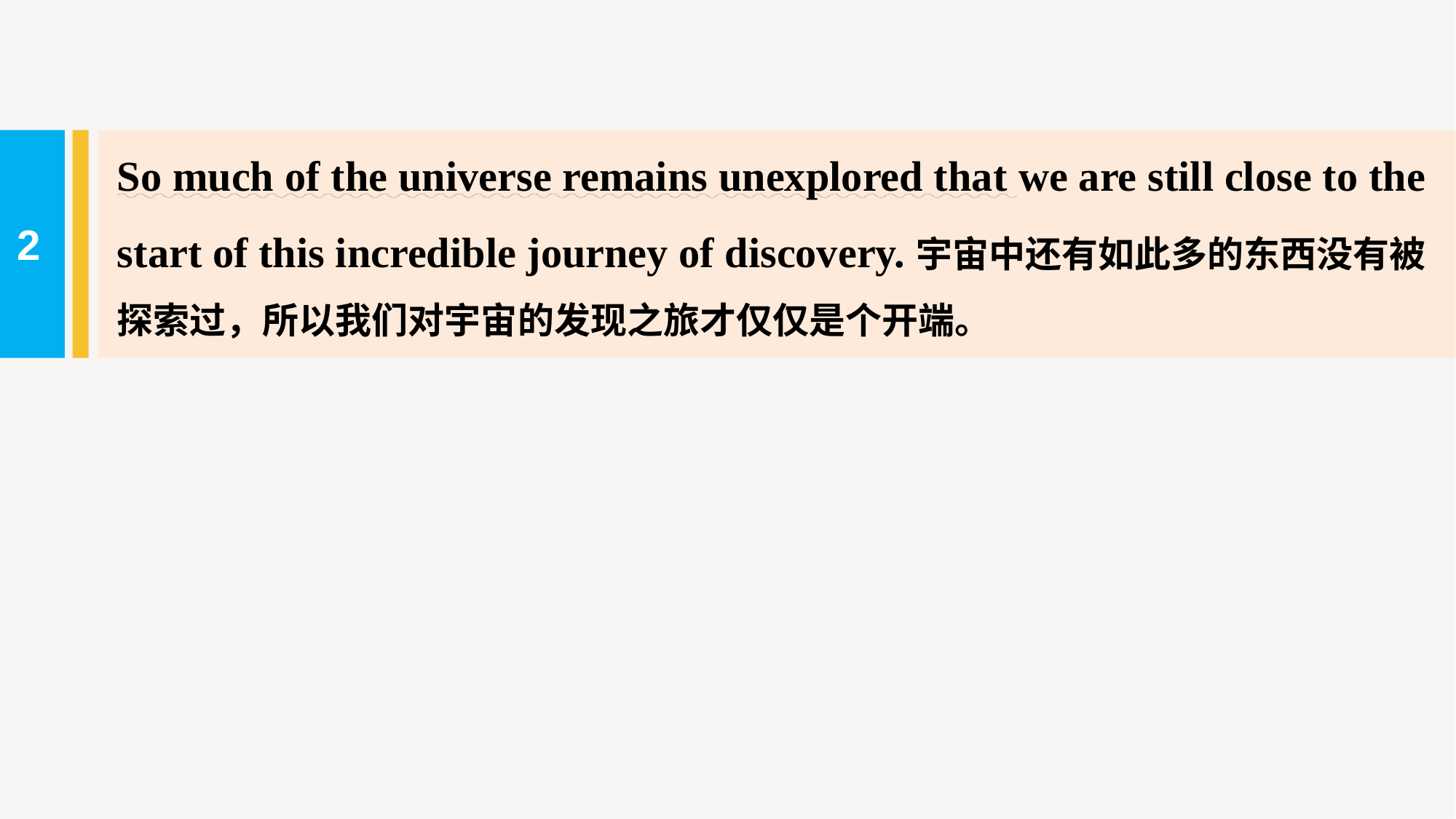

So much of the universe remains unexplored that we are still close to the start of this incredible journey of discovery.宇宙中还有如此多的东西没有被探索过，所以我们对宇宙的发现之旅才仅仅是个开端。

2